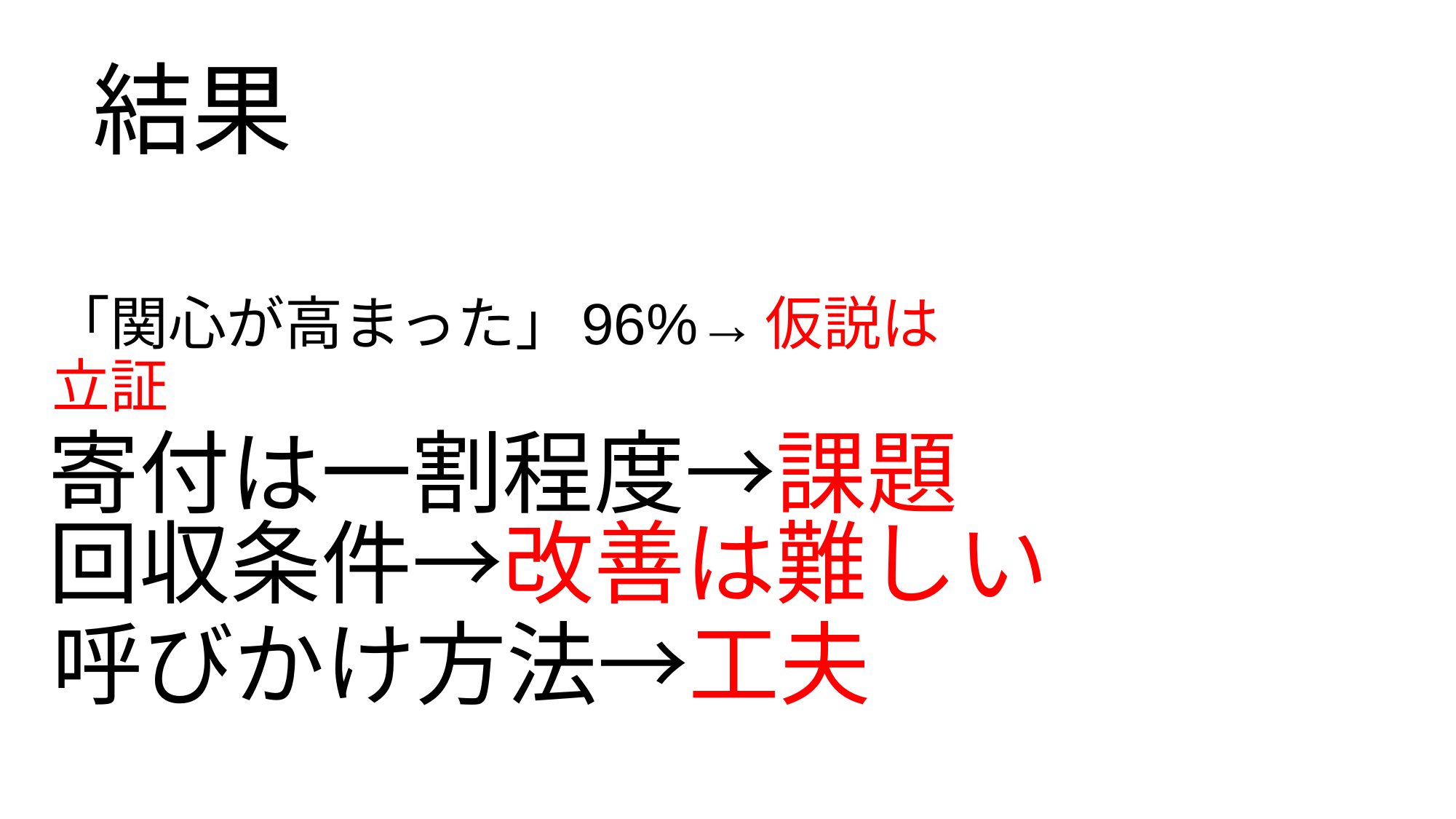

結果
# 「関心が高まった」96%→仮説は 立証

寄付は一割程度→課題
回収条件→改善は難しい

呼びかけ方法→工夫